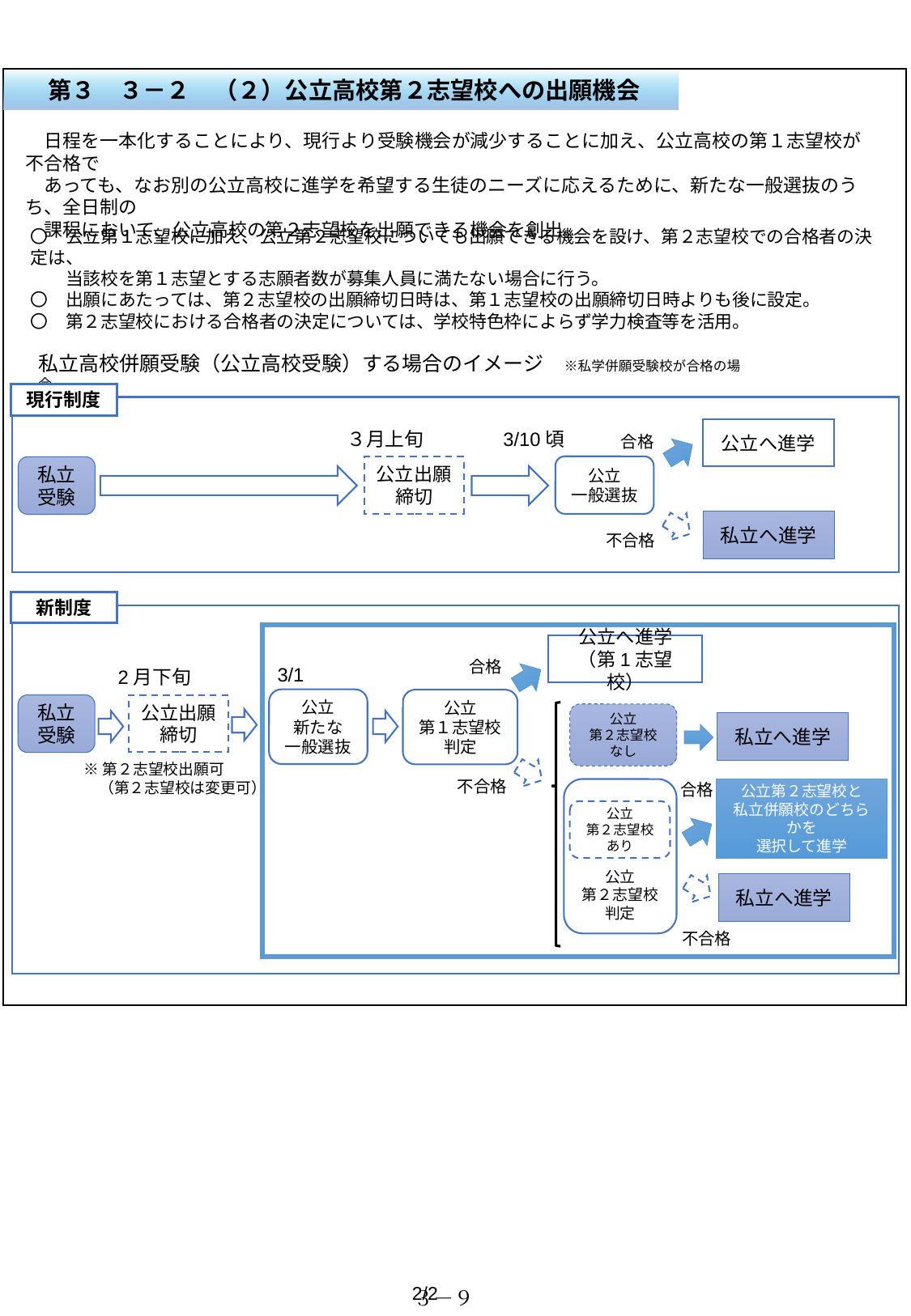

第３　３－２　（２）公立高校第２志望校への出願機会
　日程を一本化することにより、現行より受験機会が減少することに加え、公立高校の第１志望校が不合格で
　あっても、なお別の公立高校に進学を希望する生徒のニーズに応えるために、新たな一般選抜のうち、全日制の
　課程において、公立高校の第２志望校を出願できる機会を創出。
〇　公立第１志望校に加え、公立第２志望校についても出願できる機会を設け、第２志望校での合格者の決定は、
　　当該校を第１志望とする志願者数が募集人員に満たない場合に行う。
〇　出願にあたっては、第２志望校の出願締切日時は、第１志望校の出願締切日時よりも後に設定。
〇　第２志望校における合格者の決定については、学校特色枠によらず学力検査等を活用。
私立高校併願受験（公立高校受験）する場合のイメージ　※私学併願受験校が合格の場合
現行制度

公立へ進学
３月上旬
3/10頃
合格

公立
一般選抜
私立
受験
公立出願
締切

私立へ進学
不合格
新制度

公立へ進学
（第1志望校）
合格
3/1
2月下旬

公立
新たな
一般選抜
公立
第１志望校
判定
私立
受験
公立出願
締切

公立
第２志望校
なし

私立へ進学

※第２志望校出願可
　（第２志望校は変更可）

不合格
合格
公立
第２志望校
判定
公立第２志望校と
私立併願校のどちらかを
選択して進学
公立
第２志望校
あり

私立へ進学
不合格
　2/2
３－９